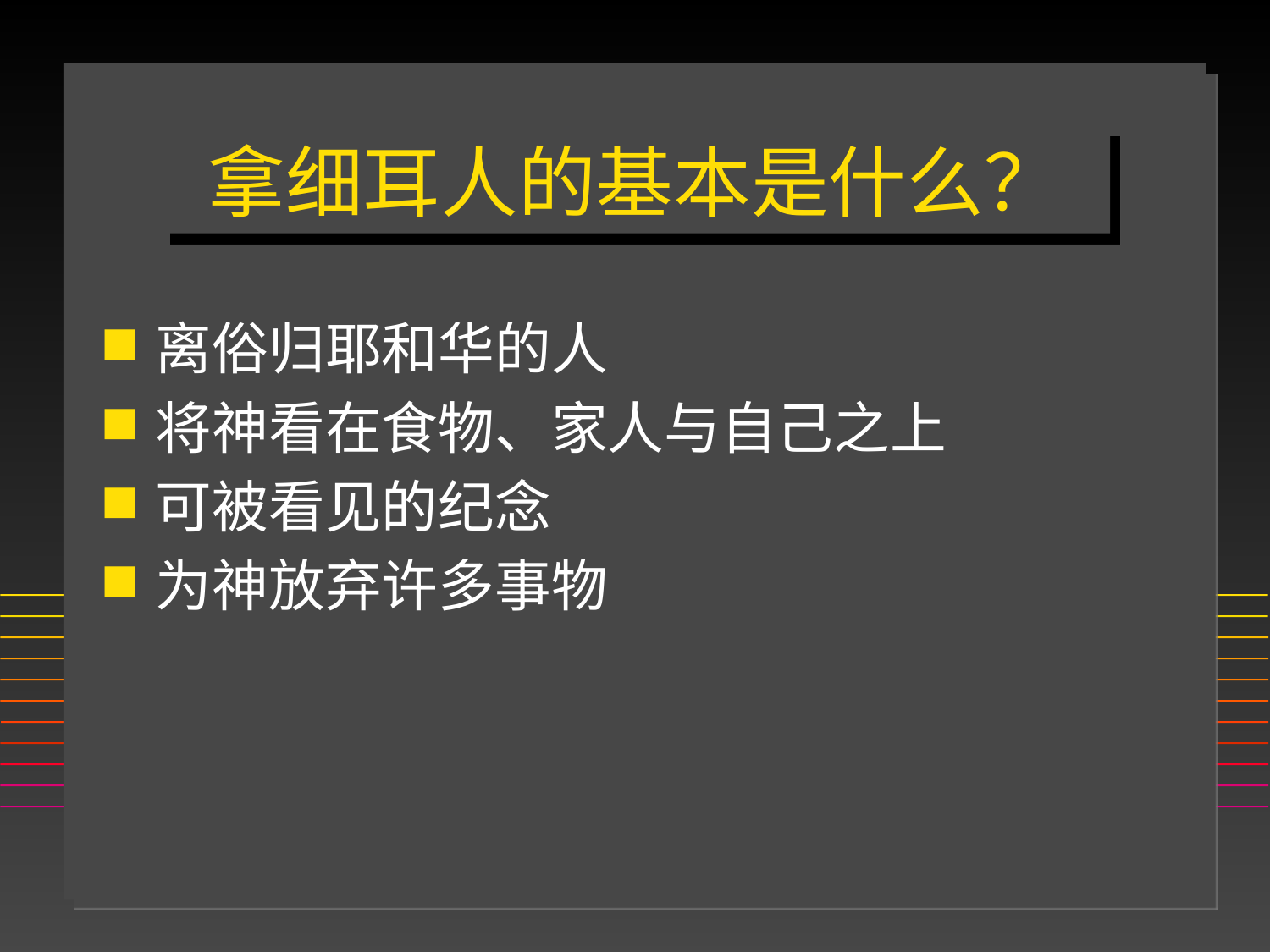

# 拿细耳人的基本是什么？
离俗归耶和华的人
将神看在食物、家人与自己之上
可被看见的纪念
为神放弃许多事物